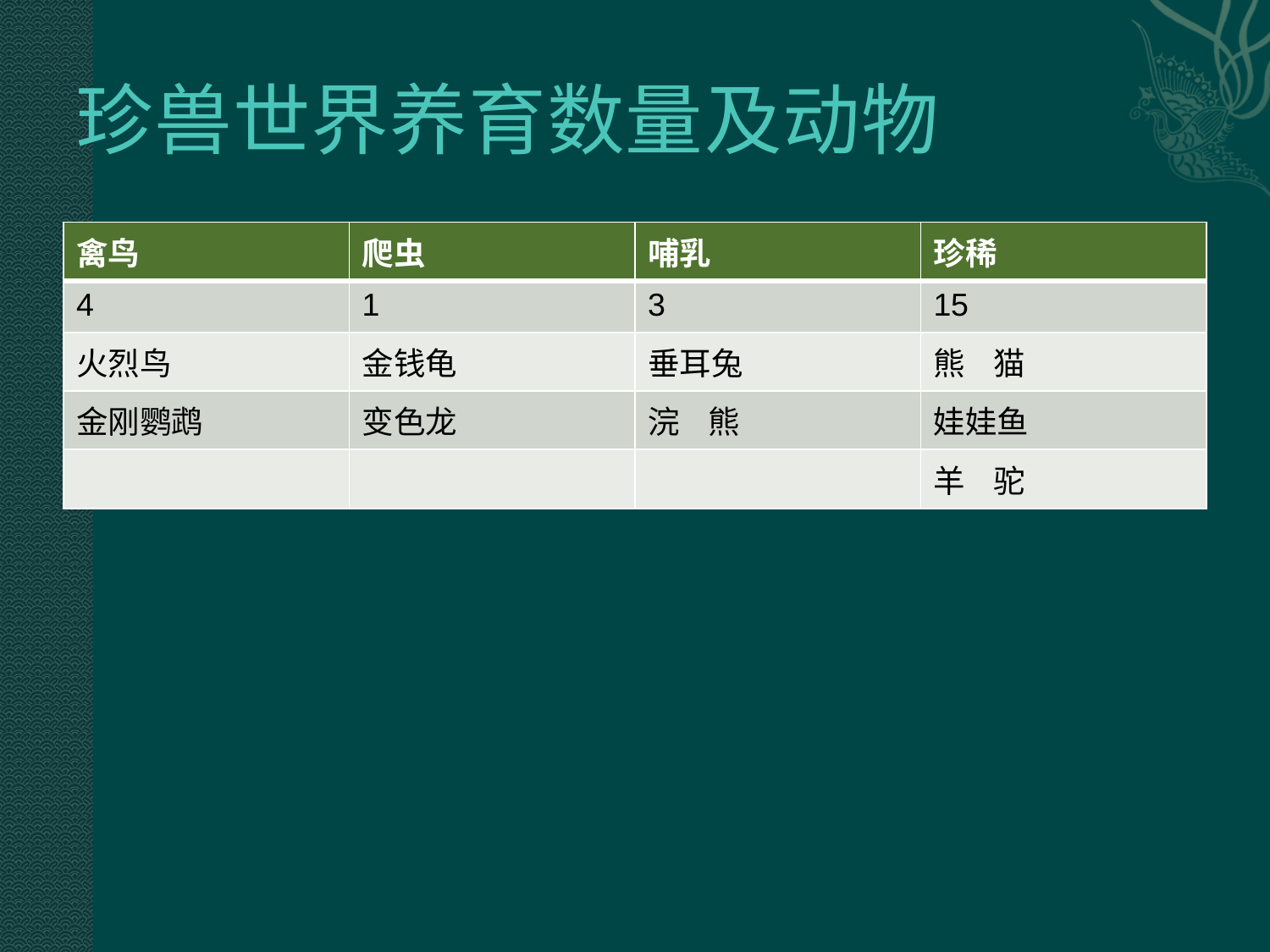

# 珍兽世界养育数量及动物
| 禽鸟 | 爬虫 | 哺乳 | 珍稀 |
| --- | --- | --- | --- |
| 4 | 1 | 3 | 15 |
| 火烈鸟 | 金钱龟 | 垂耳兔 | 熊 猫 |
| 金刚鹦鹉 | 变色龙 | 浣 熊 | 娃娃鱼 |
|  |  |  | 羊 驼 |